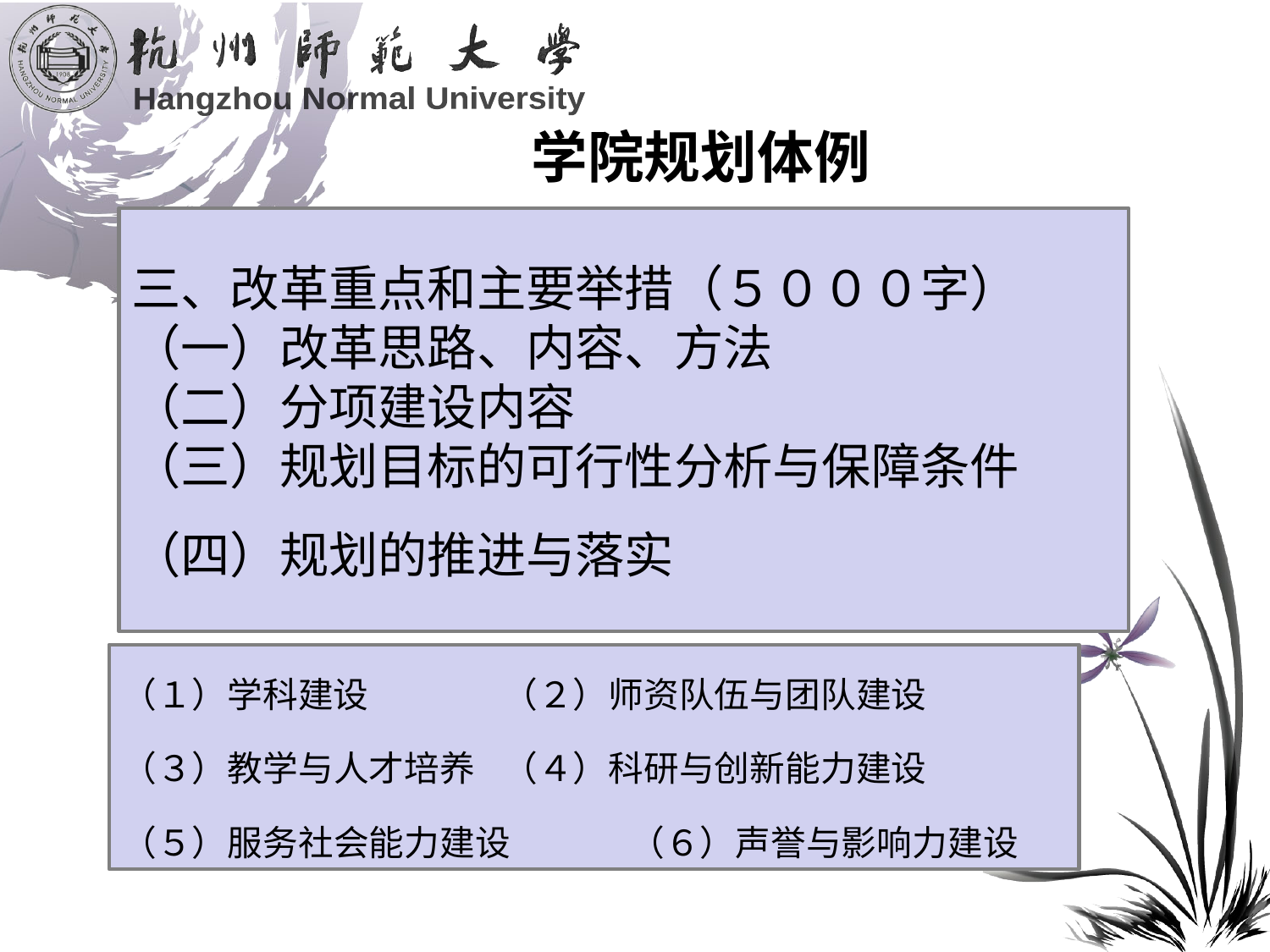

# 学院规划体例

三、改革重点和主要举措（５０００字）
（一）改革思路、内容、方法
（二）分项建设内容
（三）规划目标的可行性分析与保障条件
（四）规划的推进与落实

（１）学科建设		（２）师资队伍与团队建设
（３）教学与人才培养	（４）科研与创新能力建设
（５）服务社会能力建设	（６）声誉与影响力建设